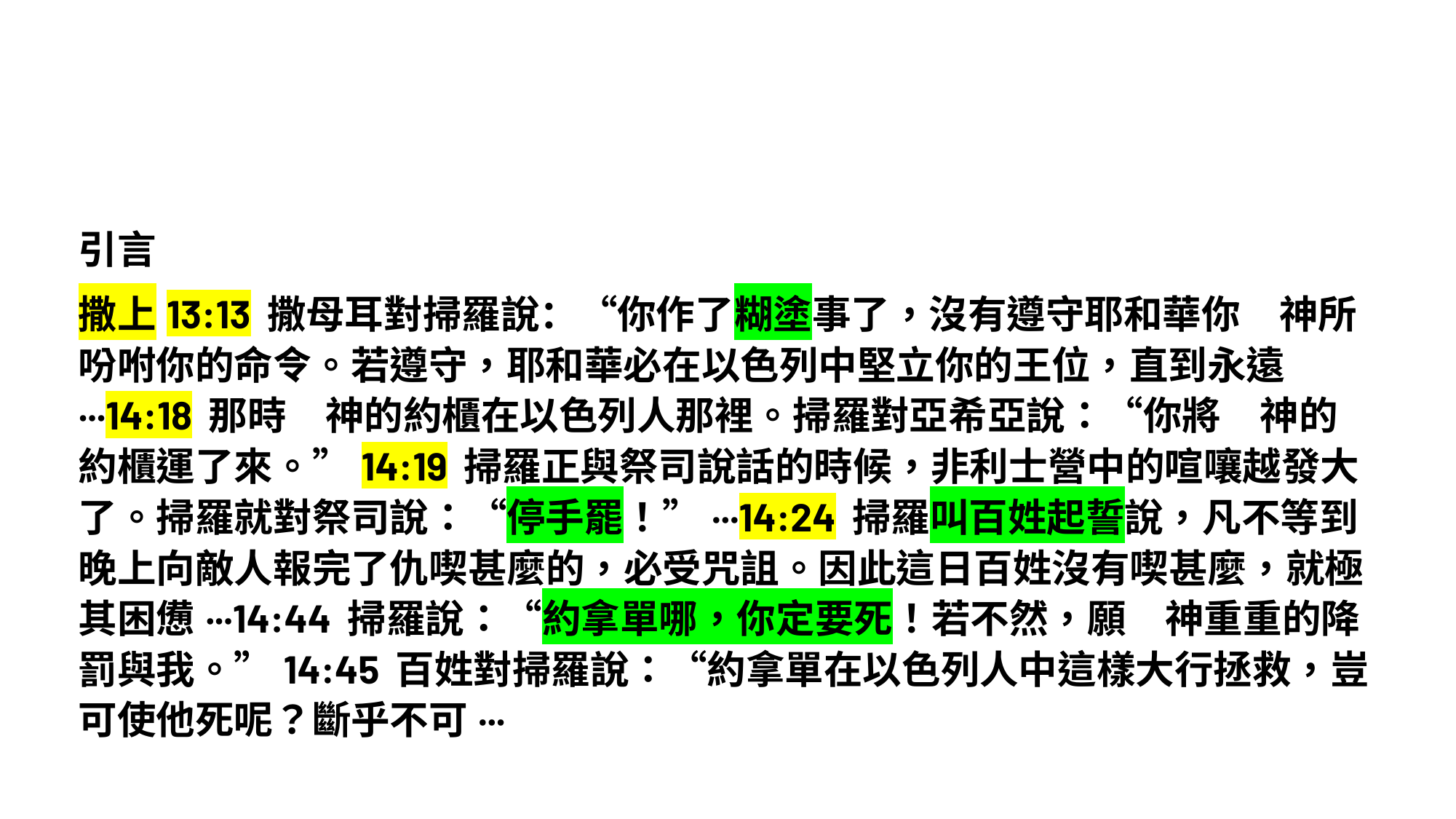

引言
撒上13:13 撒母耳對掃羅說：“你作了糊塗事了，沒有遵守耶和華你　神所吩咐你的命令。若遵守，耶和華必在以色列中堅立你的王位，直到永遠···14:18 那時　神的約櫃在以色列人那裡。掃羅對亞希亞說：“你將　神的約櫃運了來。”14:19 掃羅正與祭司說話的時候，非利士營中的喧嚷越發大了。掃羅就對祭司說：“停手罷！”···14:24 掃羅叫百姓起誓說，凡不等到晚上向敵人報完了仇喫甚麼的，必受咒詛。因此這日百姓沒有喫甚麼，就極其困憊···14:44 掃羅說：“約拿單哪，你定要死！若不然，願　神重重的降罰與我。”14:45 百姓對掃羅說：“約拿單在以色列人中這樣大行拯救，豈可使他死呢？斷乎不可···